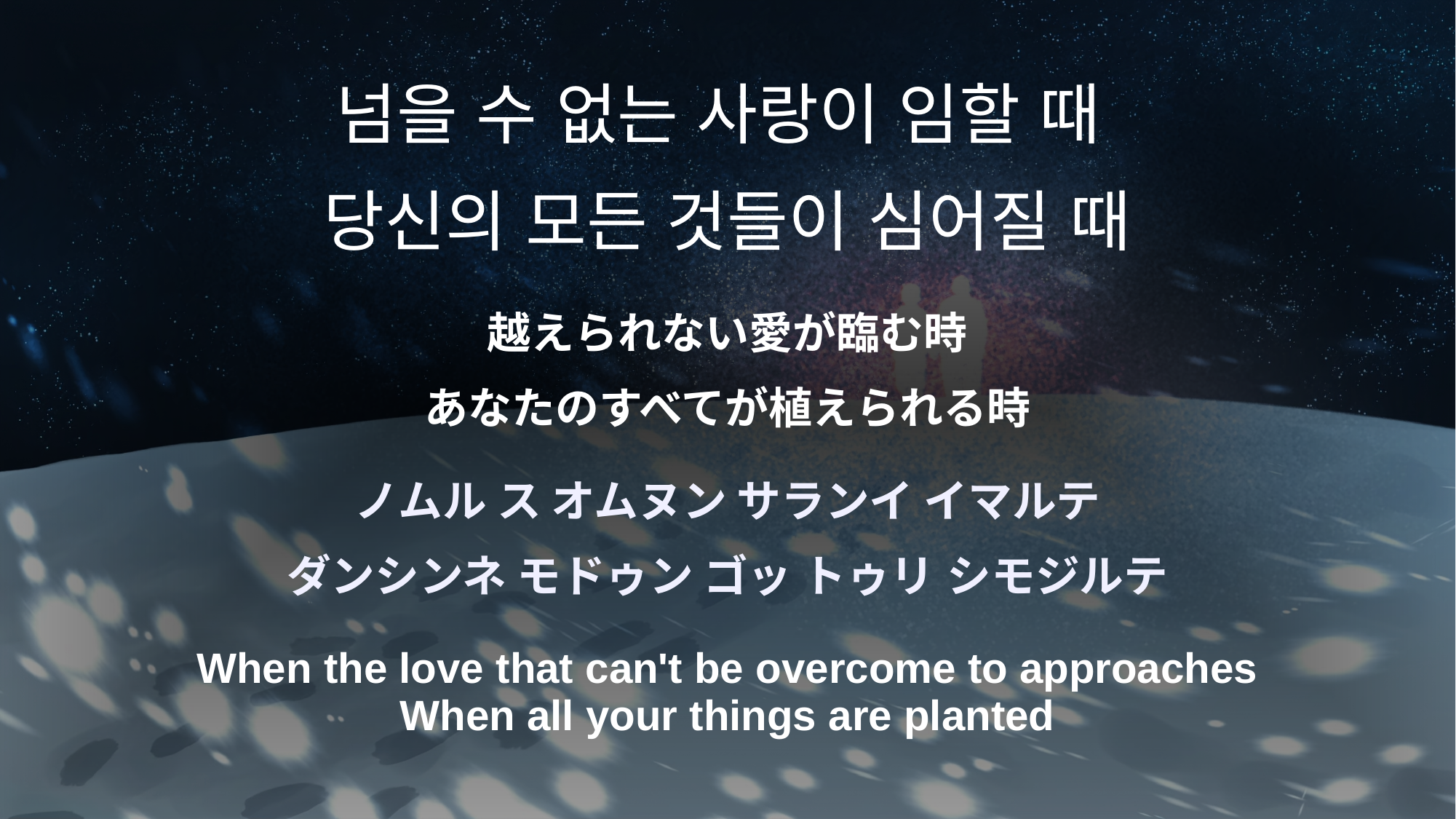

넘을 수 없는 사랑이 임할 때
당신의 모든 것들이 심어질 때
越えられない愛が臨む時
あなたのすべてが植えられる時
ノムル ス オムヌン サランイ イマルテ
ダンシンネ モドゥン ゴッ トゥリ シモジルテ
When the love that can't be overcome to approaches
When all your things are planted